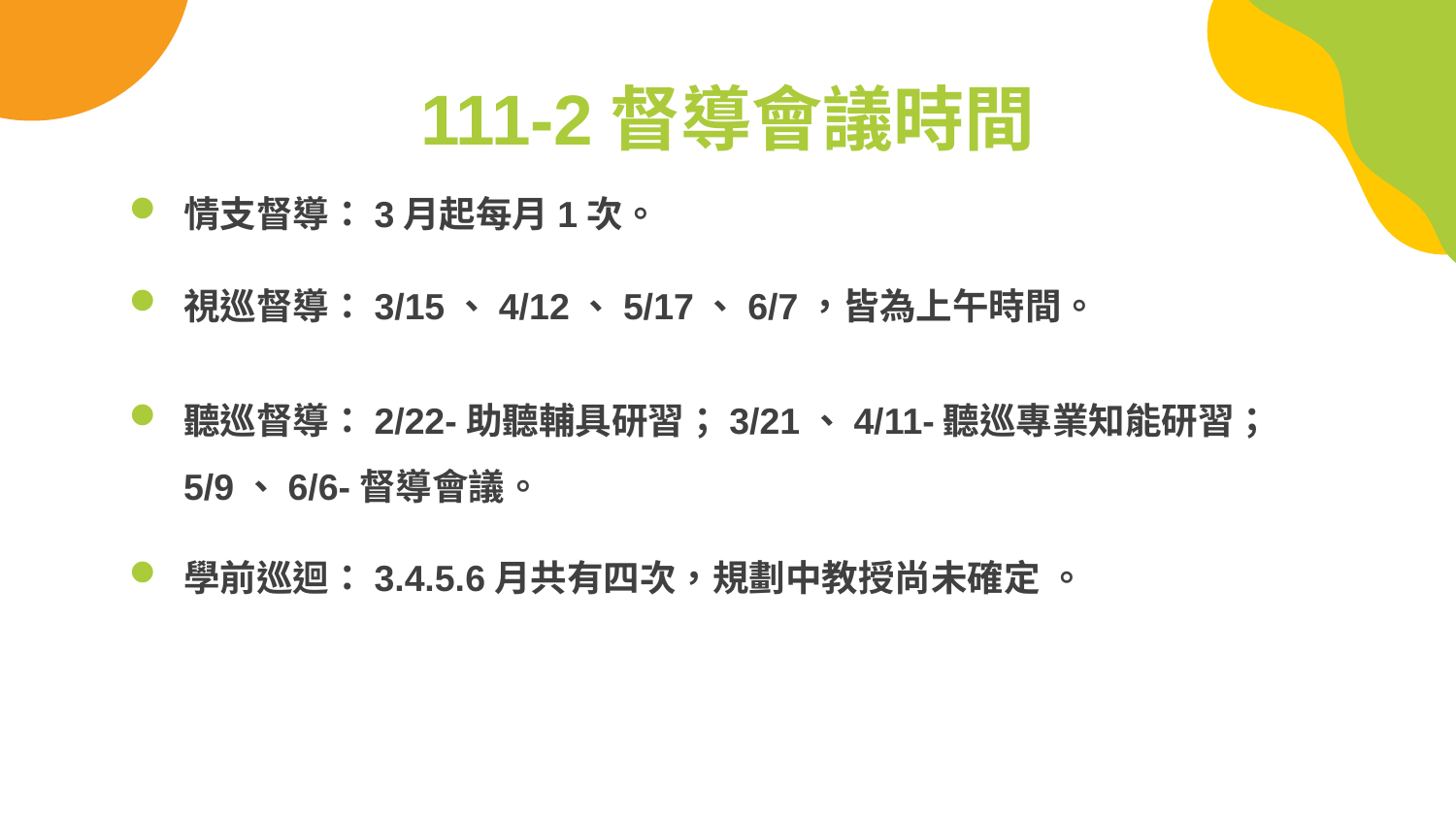

# 111-2督導會議時間
情支督導：3月起每月1次。
視巡督導：3/15、4/12、5/17、6/7，皆為上午時間。
聽巡督導：2/22-助聽輔具研習；3/21、4/11-聽巡專業知能研習；5/9、6/6-督導會議。
學前巡迴：3.4.5.6月共有四次，規劃中教授尚未確定 。